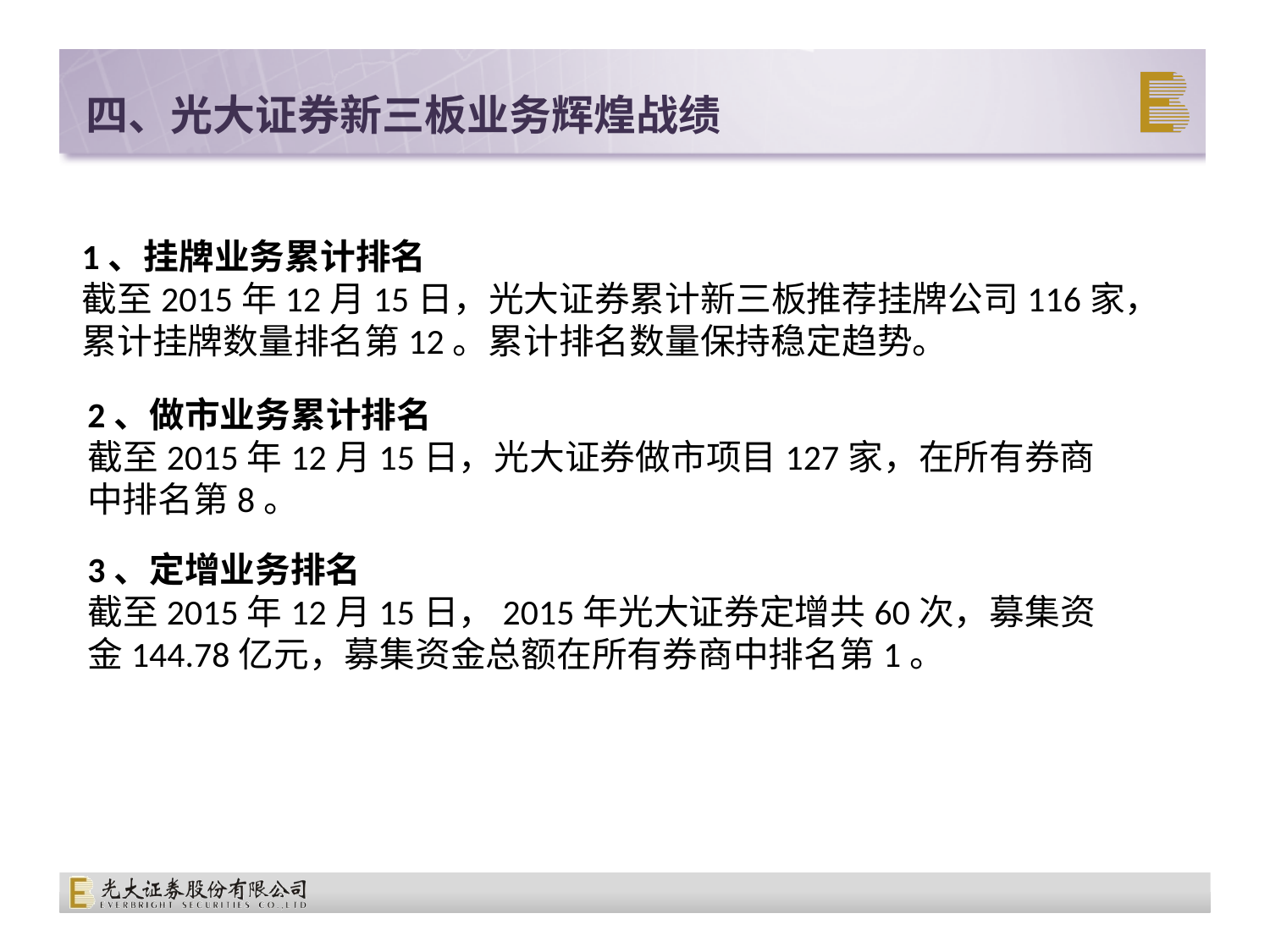

# 四、光大证券新三板业务辉煌战绩

1、挂牌业务累计排名
截至2015年12月15日，光大证券累计新三板推荐挂牌公司116家，累计挂牌数量排名第12。累计排名数量保持稳定趋势。
2、做市业务累计排名
截至2015年12月15日，光大证券做市项目127家，在所有券商中排名第8。

3、定增业务排名
截至2015年12月15日，2015年光大证券定增共60次，募集资金144.78亿元，募集资金总额在所有券商中排名第1。
71